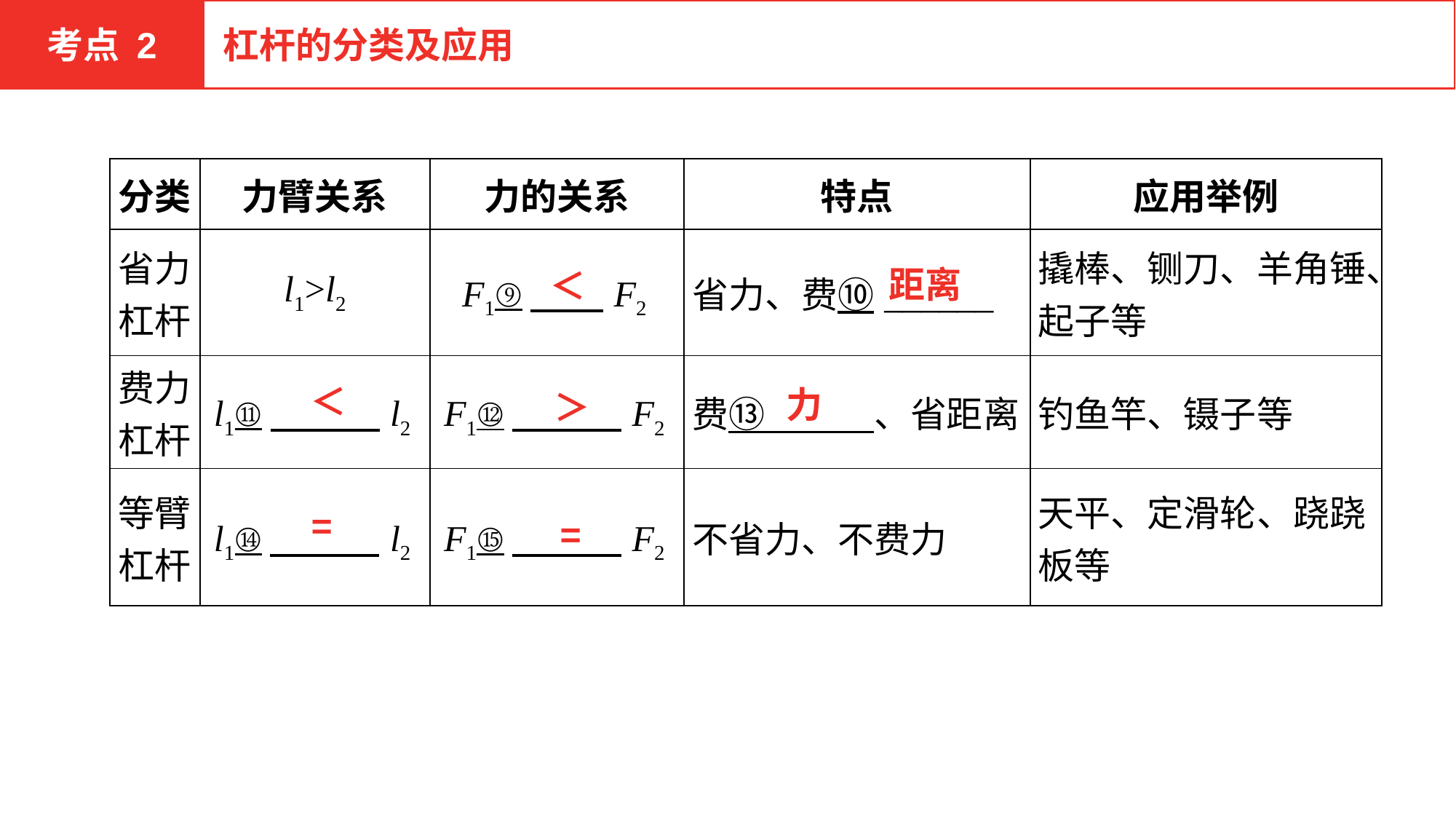

考点 2
杠杆的分类及应用
| 分类 | 力臂关系 | 力的关系 | 特点 | 应用举例 |
| --- | --- | --- | --- | --- |
| 省力杠杆 | l1>l2 | F1⑨　　F2 | 省力、费⑩\_\_\_\_\_\_ | 撬棒、铡刀、羊角锤、起子等 |
| 费力杠杆 | l1⑪　　　l2 | F1⑫　　　F2 | 费⑬　　　、省距离 | 钓鱼竿、镊子等 |
| 等臂杠杆 | l1⑭　　　l2 | F1⑮　　　F2 | 不省力、不费力 | 天平、定滑轮、跷跷板等 |
距离
＜
＜
力
＞
=
=